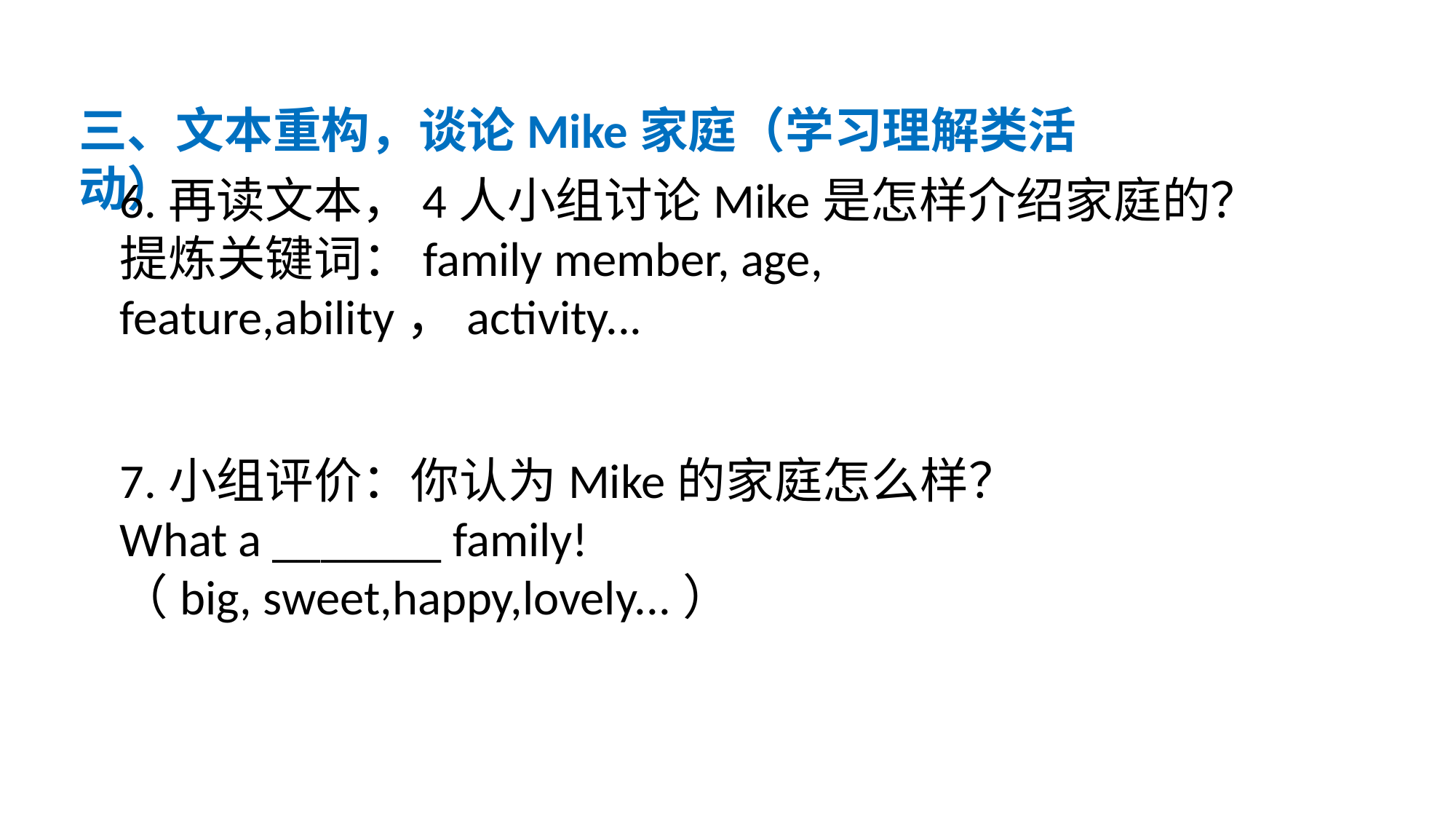

三、文本重构，谈论Mike家庭（学习理解类活动）
6.再读文本，4人小组讨论Mike是怎样介绍家庭的？
提炼关键词：family member, age, feature,ability，activity...
7.小组评价：你认为Mike的家庭怎么样？
What a _______ family!
（big, sweet,happy,lovely...）